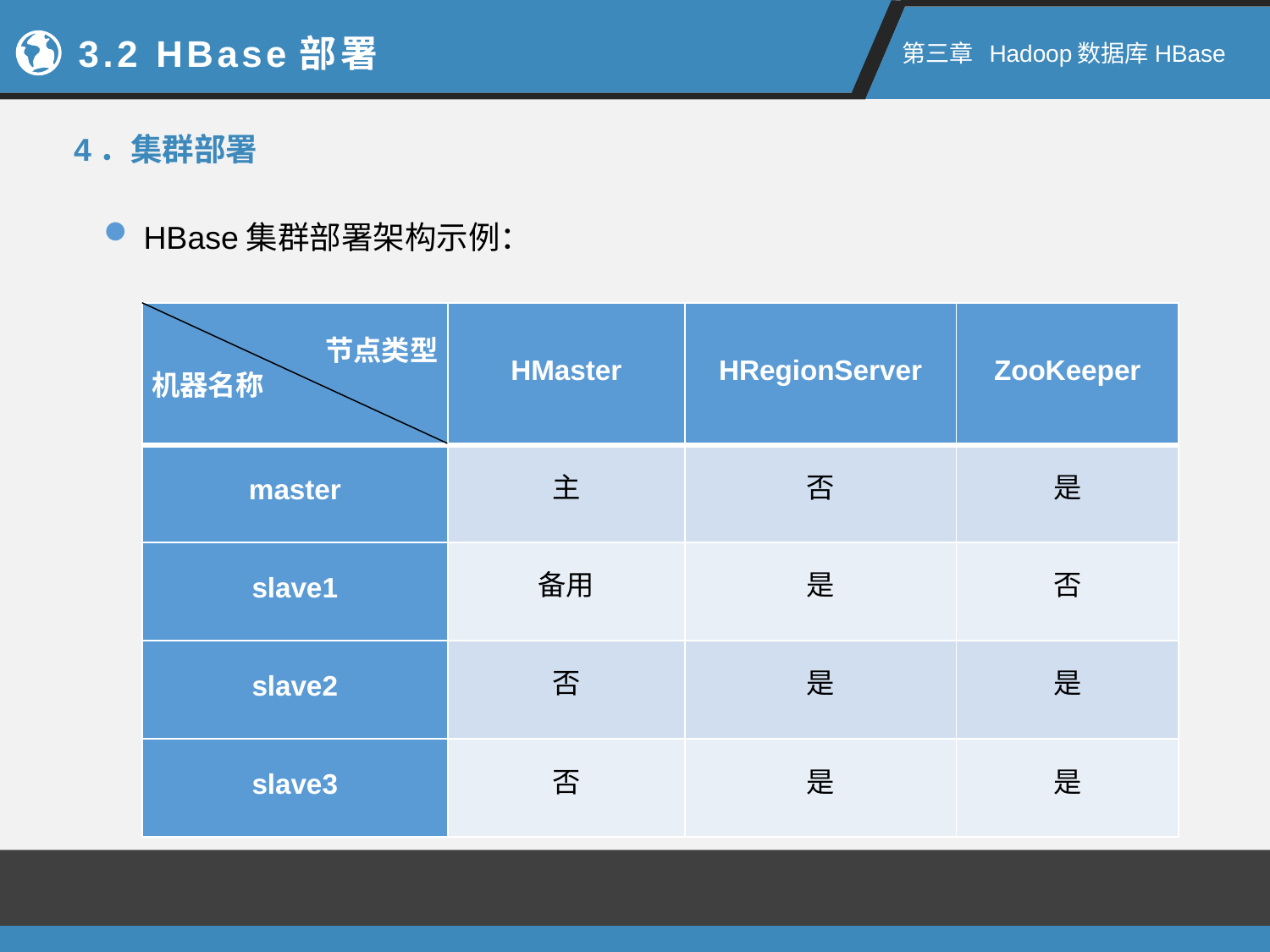

3.2 HBase部署

第三章  Hadoop数据库HBase
4．集群部署
HBase集群部署架构示例：
| 节点类型 机器名称 | HMaster | HRegionServer | ZooKeeper |
| --- | --- | --- | --- |
| master | 主 | 否 | 是 |
| slave1 | 备用 | 是 | 否 |
| slave2 | 否 | 是 | 是 |
| slave3 | 否 | 是 | 是 |